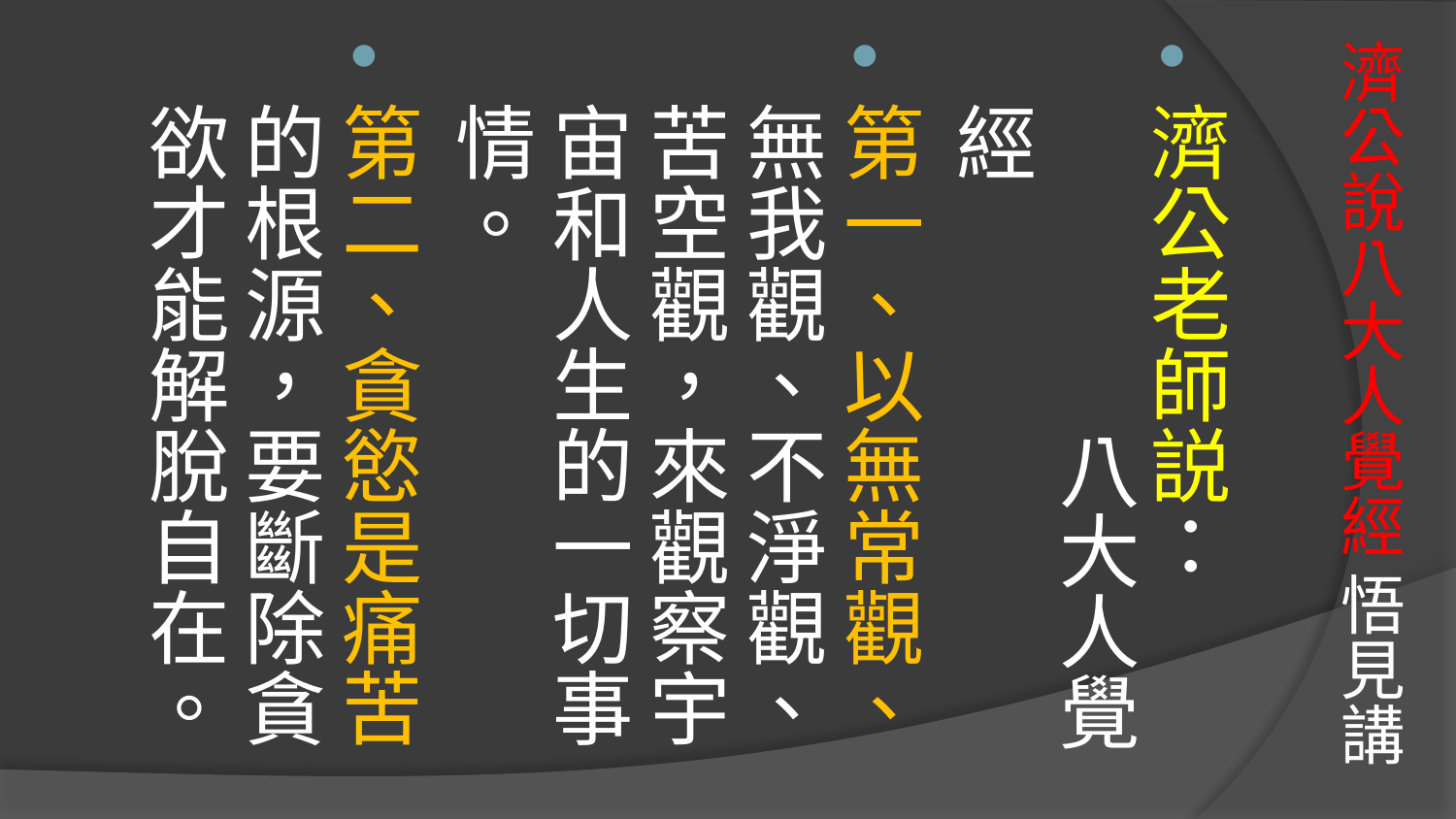

# 濟公說八大人覺經 悟見講
濟公老師説：                             八大人覺經
第一、以無常觀、無我觀、不淨觀、苦空觀，來觀察宇宙和人生的一切事情。
第二、貪慾是痛苦的根源，要斷除貪欲才能解脫自在。